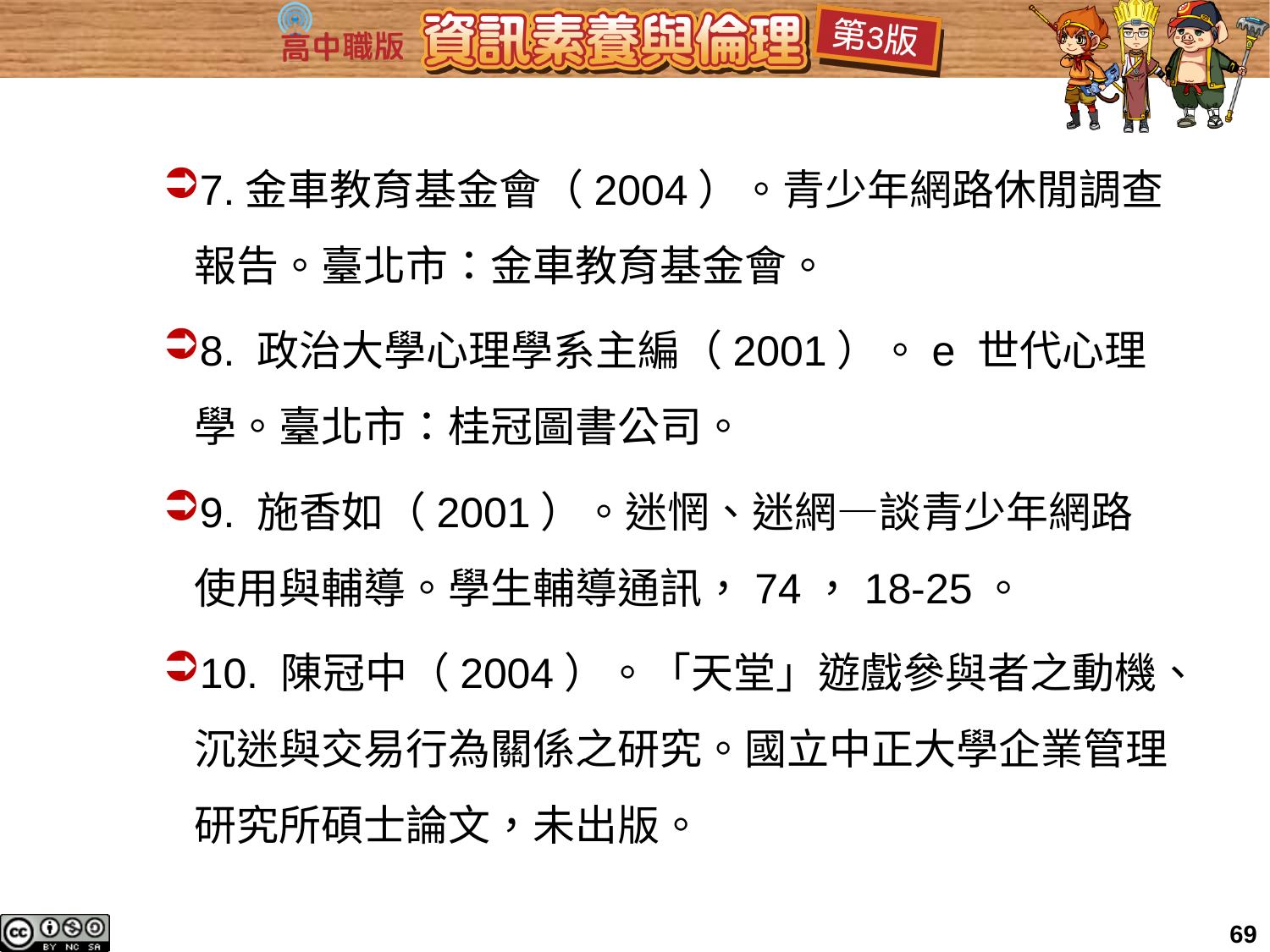

7.金車教育基金會（2004）。青少年網路休閒調查報告。臺北市：金車教育基金會。
8. 政治大學心理學系主編（2001）。e 世代心理學。臺北市：桂冠圖書公司。
9. 施香如（2001）。迷惘、迷網—談青少年網路使用與輔導。學生輔導通訊，74，18-25。
10. 陳冠中（2004）。「天堂」遊戲參與者之動機、沉迷與交易行為關係之研究。國立中正大學企業管理研究所碩士論文，未出版。
69